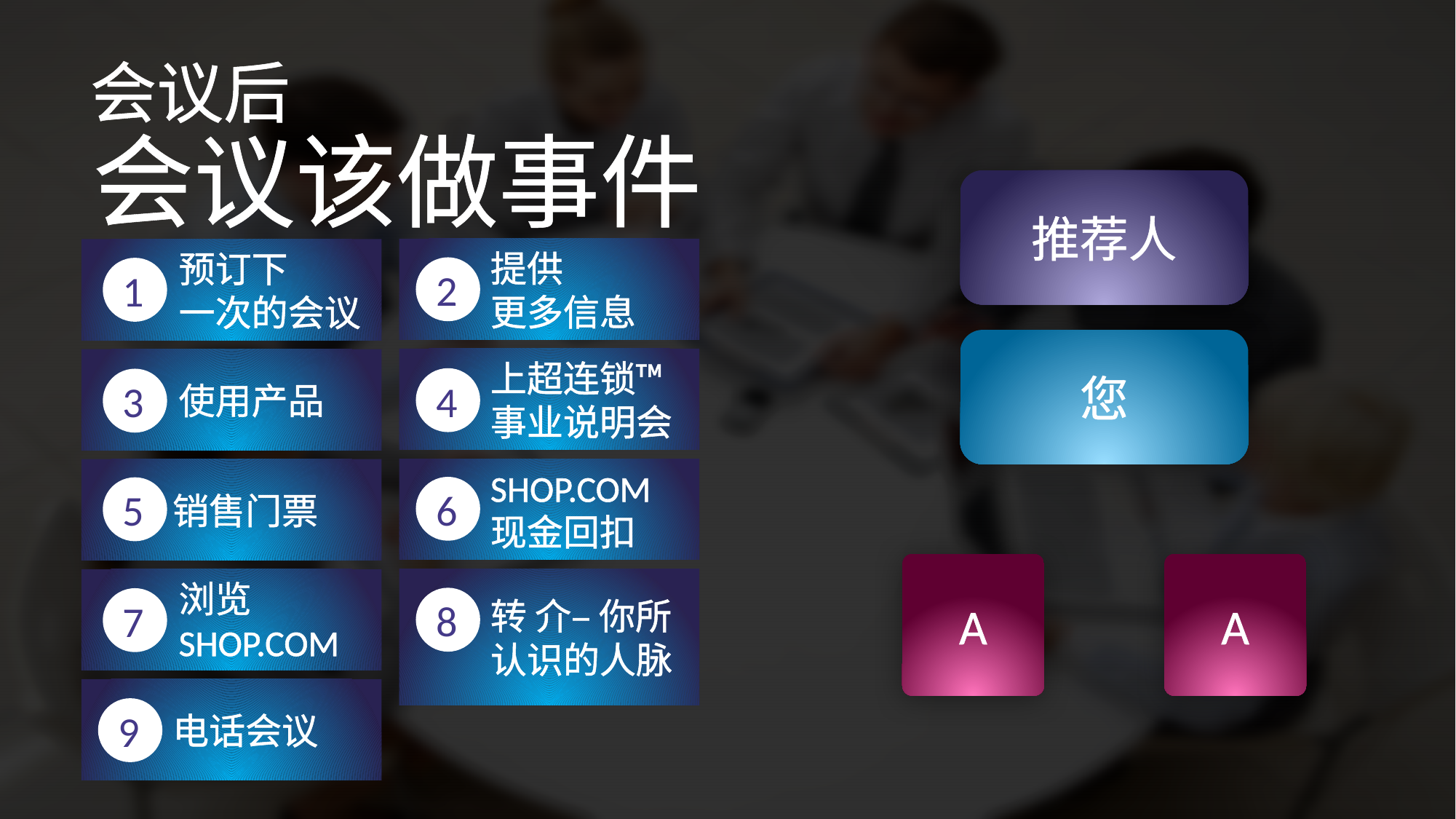

会议后

会议该做事件
推荐人

提供
更多信息

2
预订下
一次的会议
1
您
上超连锁™事业说明会
4

使用产品

3
SHOP.COM
现金回扣
6
销售门票
5
A
A
转 介– 你所认识的人脉
8
浏览SHOP.COM
7
电话会议
9